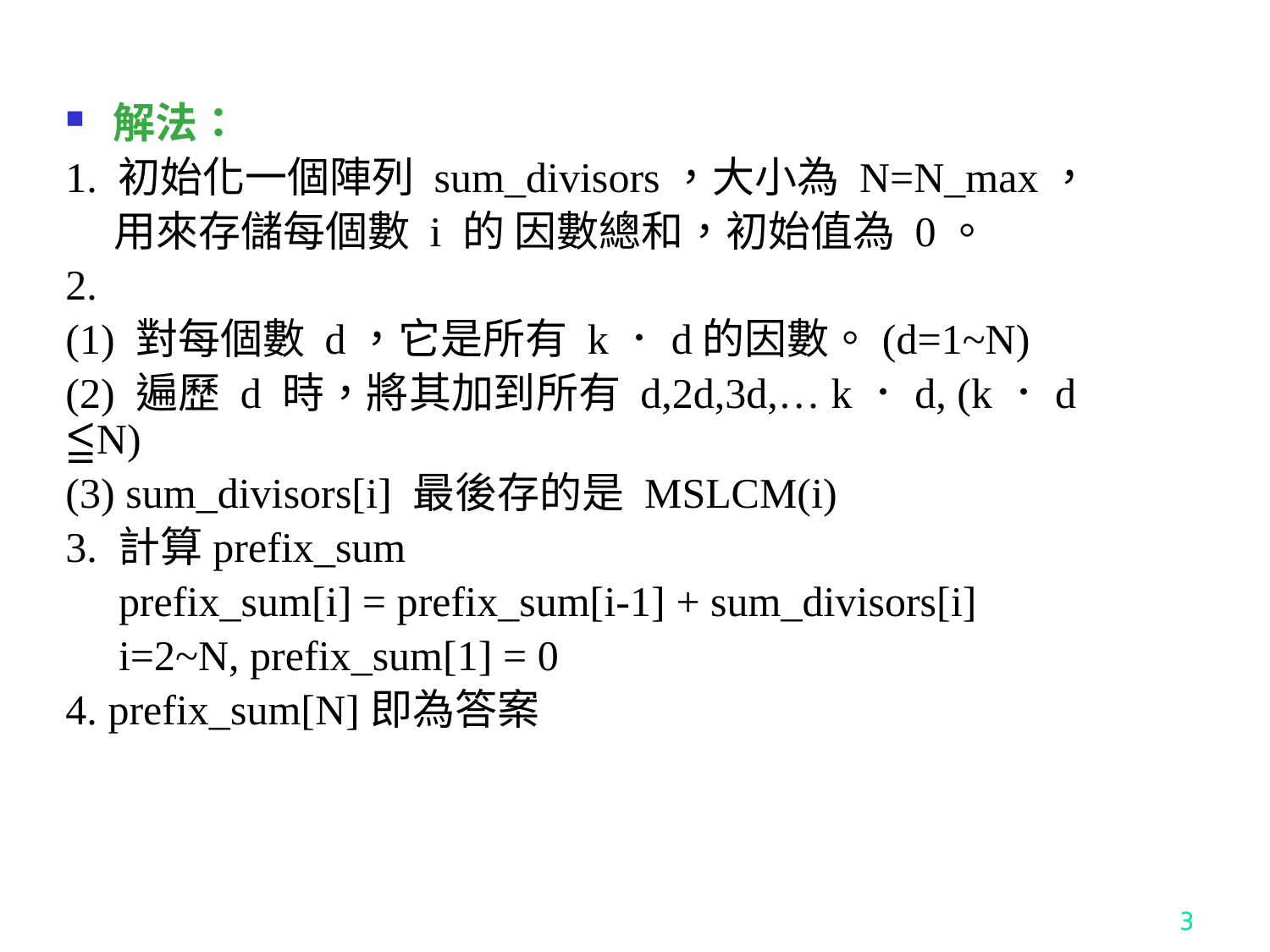

解法：
1. 初始化一個陣列 sum_divisors，大小為 N=N_max，
    用來存儲每個數 i 的 因數總和，初始值為 0。
2.
(1) 對每個數 d，它是所有 k．d的因數。(d=1~N)
(2) 遍歷 d 時，將其加到所有 d,2d,3d,… k．d, (k．d ≦N)
(3) sum_divisors[i] 最後存的是 MSLCM(i)
3. 計算prefix_sum
     prefix_sum[i] = prefix_sum[i-1] + sum_divisors[i]
     i=2~N, prefix_sum[1] = 0
4. prefix_sum[N]即為答案

3